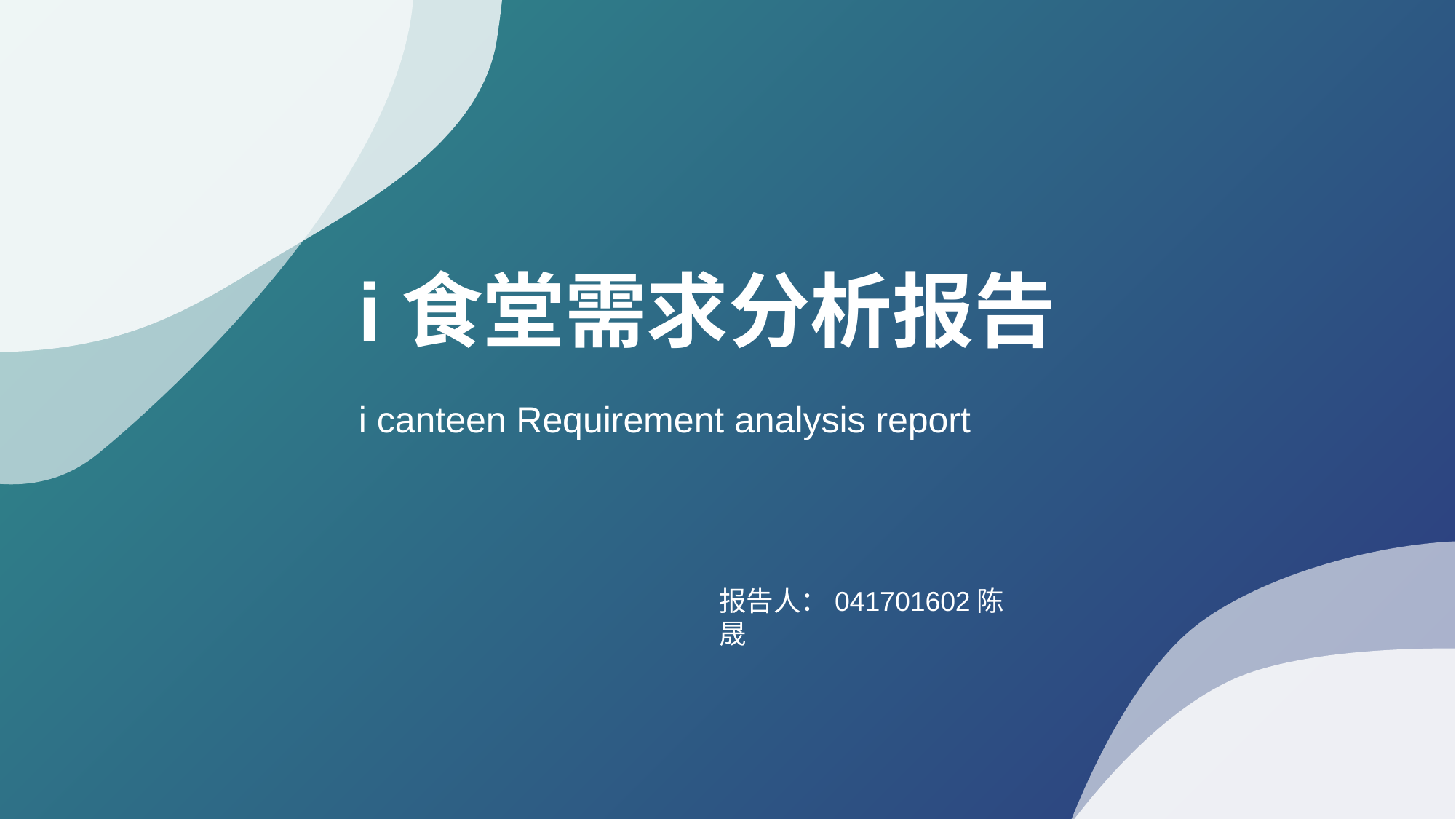

i食堂需求分析报告
i canteen Requirement analysis report
报告人：041701602陈晟